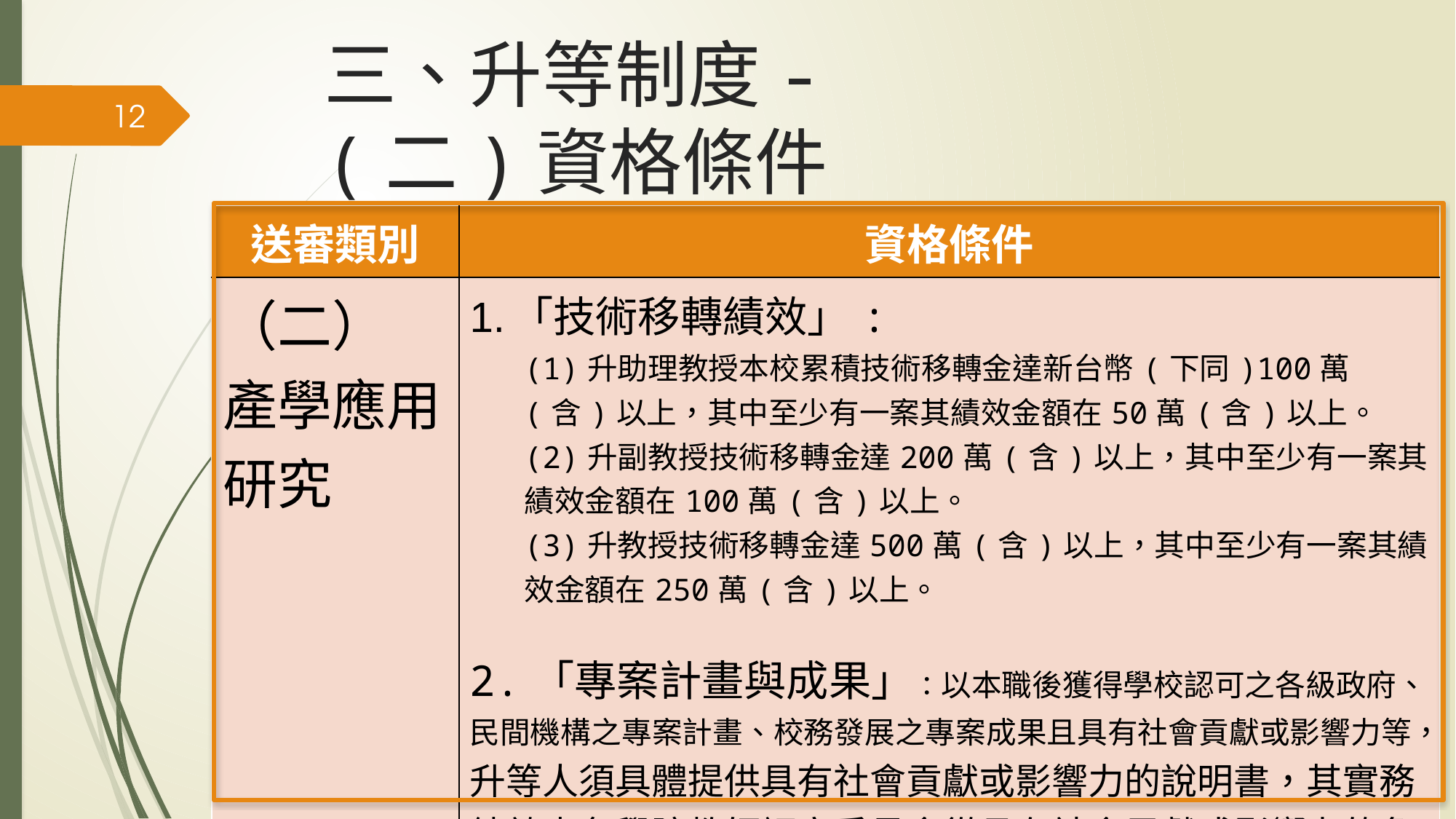

# 三、升等制度- (二)資格條件
12

| 送審類別 | 資格條件 |
| --- | --- |
| （二） 產學應用研究 | 「技術移轉績效」: (1)升助理教授本校累積技術移轉金達新台幣(下同)100萬(含)以上，其中至少有一案其績效金額在50萬(含)以上。 (2)升副教授技術移轉金達200萬(含)以上，其中至少有一案其績效金額在100萬(含)以上。 (3)升教授技術移轉金達500萬(含)以上，其中至少有一案其績效金額在250萬(含)以上。 2.「專案計畫與成果」：以本職後獲得學校認可之各級政府、民間機構之專案計畫、校務發展之專案成果且具有社會貢獻或影響力等，升等人須具體提供具有社會貢獻或影響力的說明書，其實務績效由各學院教師評審委員會從具有社會貢獻或影響力的角度，認定其等同前項技術移轉之規模。 |